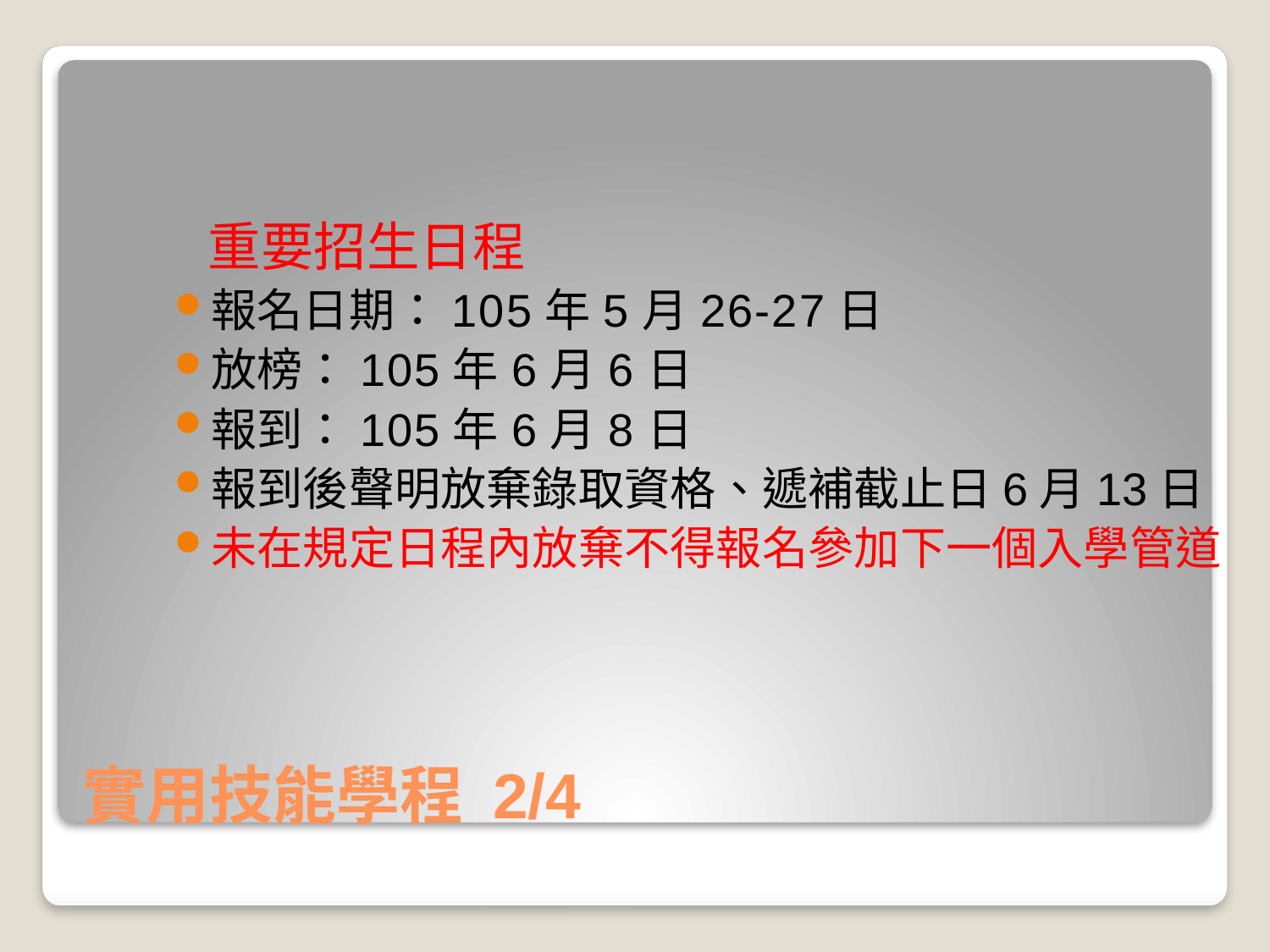

重要招生日程
報名日期：105年5月26-27日
放榜：105年6月6日
報到：105年6月8日
報到後聲明放棄錄取資格、遞補截止日6月13日
未在規定日程內放棄不得報名參加下一個入學管道

# 實用技能學程 2/4